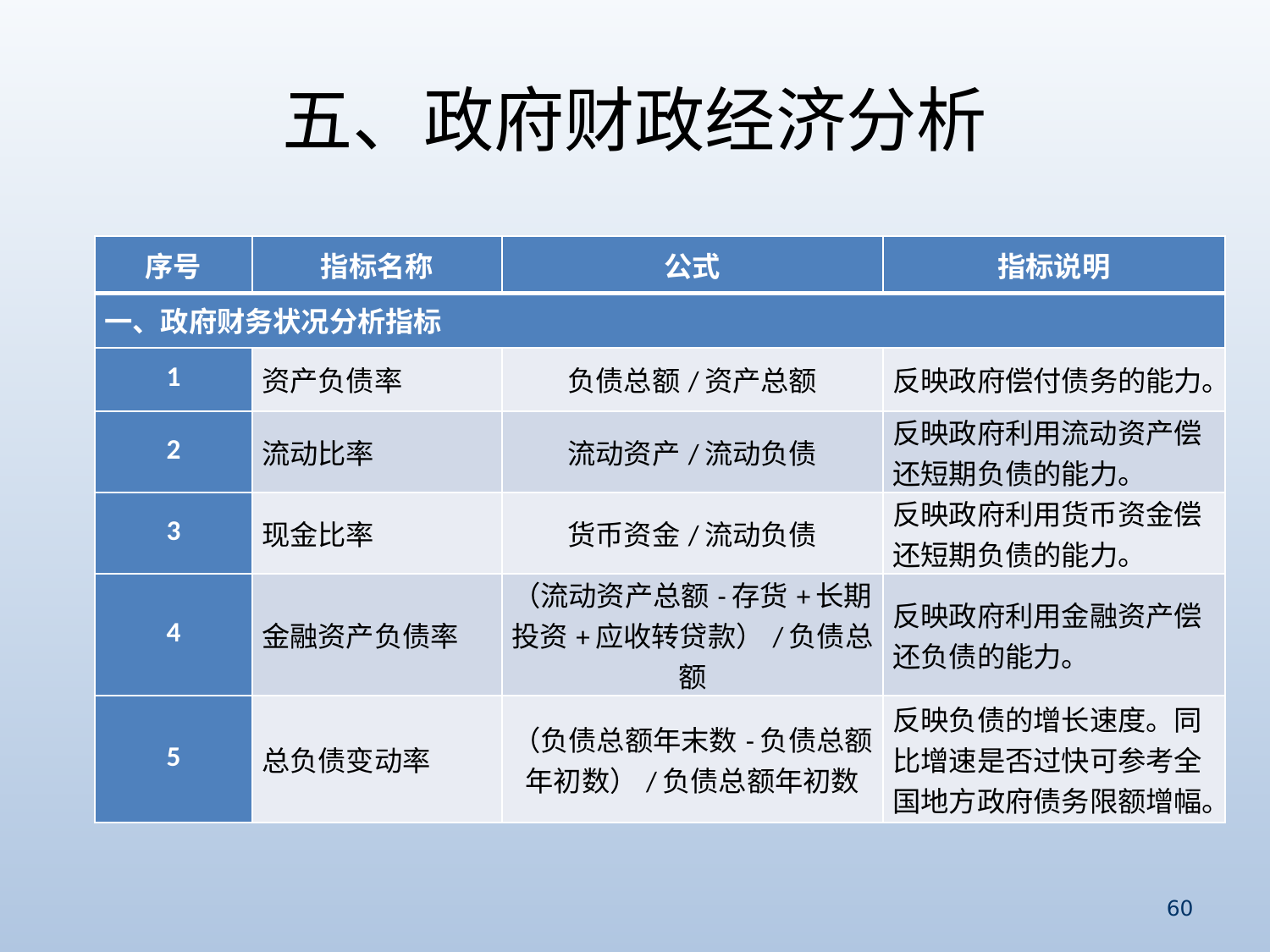

# 五、政府财政经济分析
| 序号 | 指标名称 | 公式 | 指标说明 |
| --- | --- | --- | --- |
| 一、政府财务状况分析指标 |  |  |  |
| 1 | 资产负债率 | 负债总额/资产总额 | 反映政府偿付债务的能力。 |
| 2 | 流动比率 | 流动资产/流动负债 | 反映政府利用流动资产偿还短期负债的能力。 |
| 3 | 现金比率 | 货币资金/流动负债 | 反映政府利用货币资金偿还短期负债的能力。 |
| 4 | 金融资产负债率 | （流动资产总额-存货+长期投资+应收转贷款）/负债总额 | 反映政府利用金融资产偿还负债的能力。 |
| 5 | 总负债变动率 | （负债总额年末数-负债总额年初数）/负债总额年初数 | 反映负债的增长速度。同比增速是否过快可参考全国地方政府债务限额增幅。 |
60